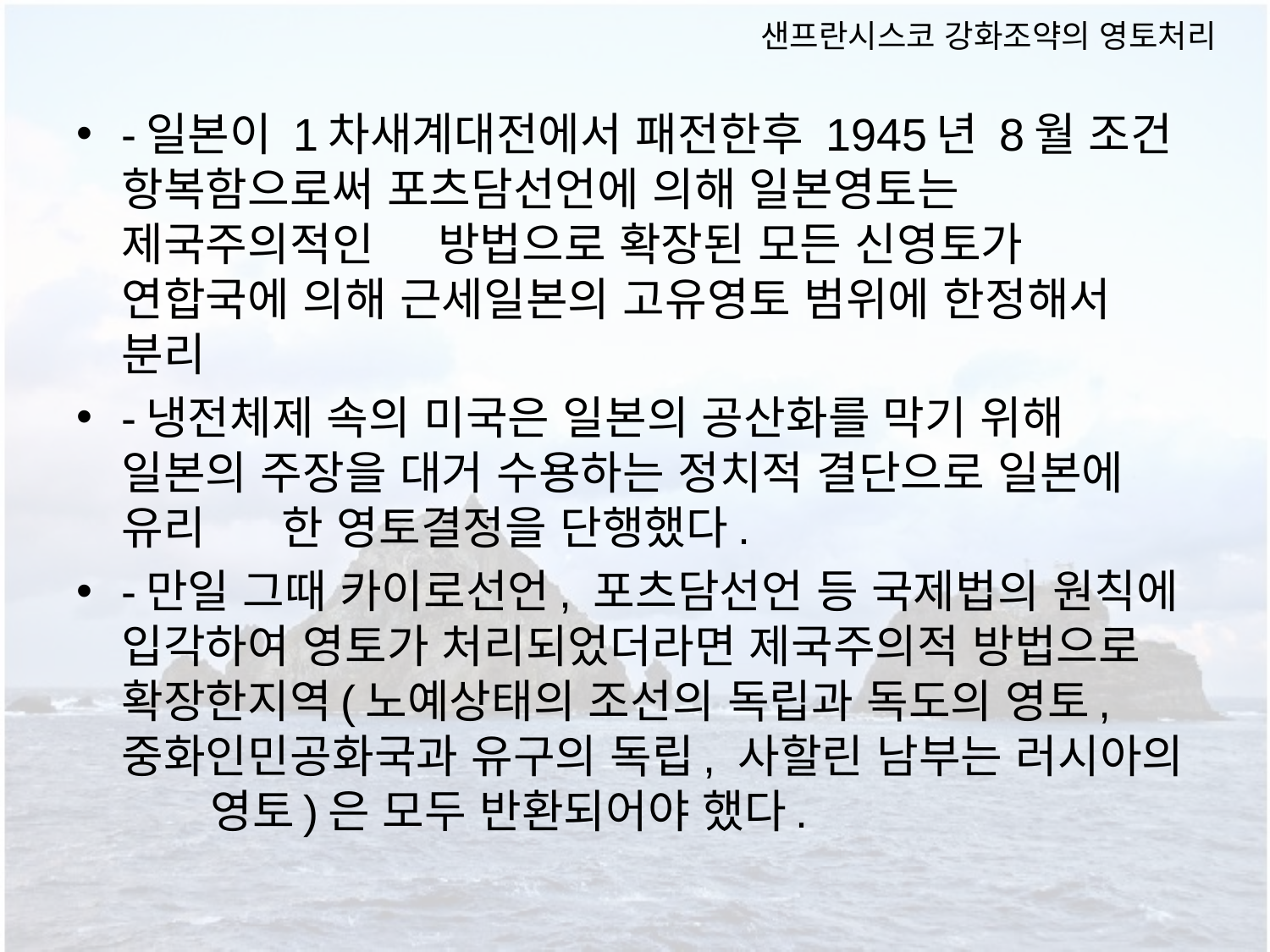

샌프란시스코 강화조약의 영토처리
-일본이 1차새계대전에서 패전한후 1945년 8월 조건 항복함으로써 포츠담선언에 의해 일본영토는 제국주의적인     방법으로 확장된 모든 신영토가 연합국에 의해 근세일본의 고유영토 범위에 한정해서 분리
-냉전체제 속의 미국은 일본의 공산화를 막기 위해 일본의 주장을 대거 수용하는 정치적 결단으로 일본에 유리      한 영토결정을 단행했다.
-만일 그때 카이로선언, 포츠담선언 등 국제법의 원칙에 입각하여 영토가 처리되었더라면 제국주의적 방법으로     확장한지역(노예상태의 조선의 독립과 독도의 영토, 중화인민공화국과 유구의 독립, 사할린 남부는 러시아의       영토)은 모두 반환되어야 했다.